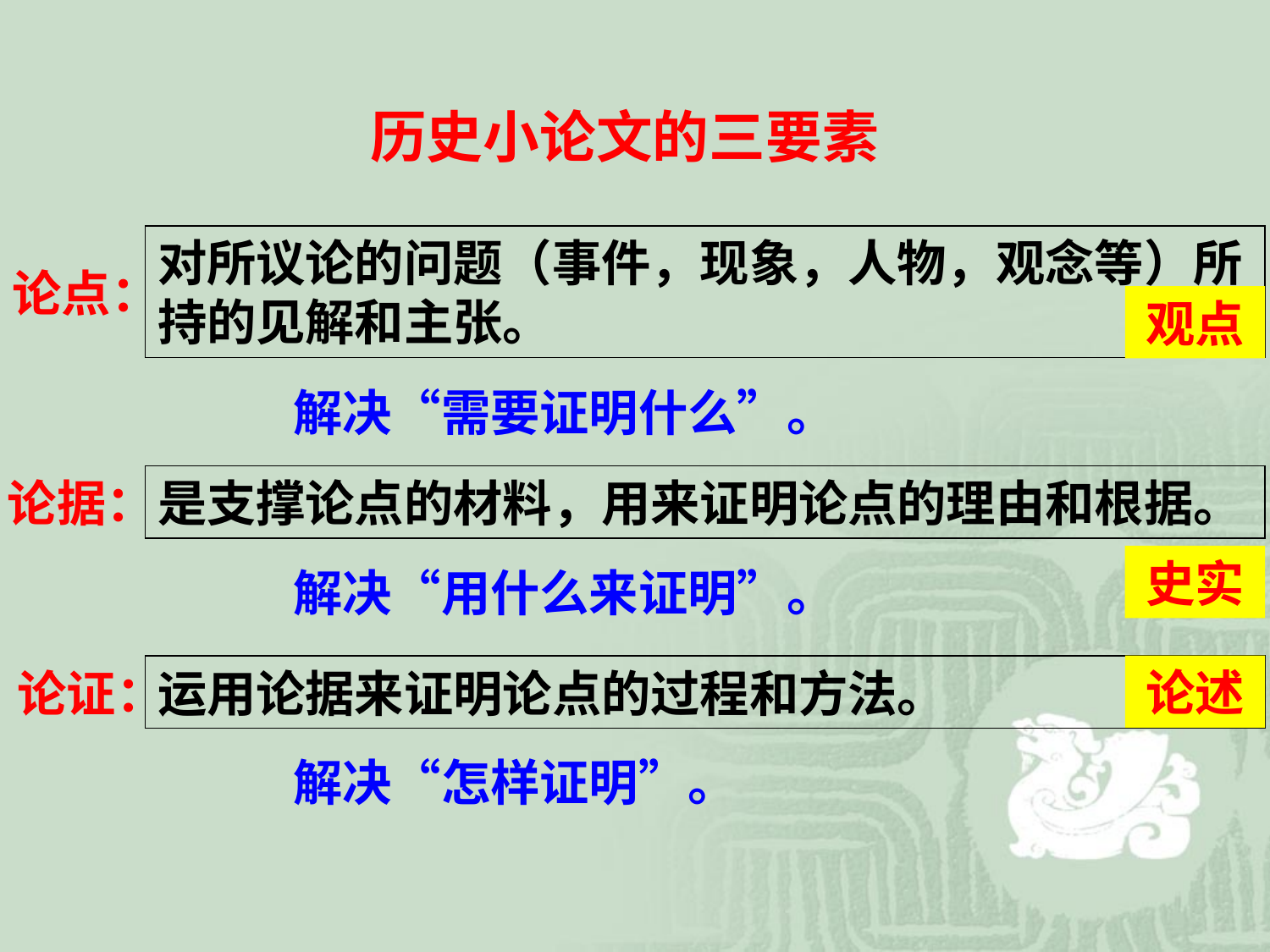

历史小论文的三要素
对所议论的问题（事件，现象，人物，观念等）所持的见解和主张。
论点：
观点
解决“需要证明什么”。
论据：
是支撑论点的材料，用来证明论点的理由和根据。
史实
解决“用什么来证明”。
论述
论证：
运用论据来证明论点的过程和方法。
解决“怎样证明”。